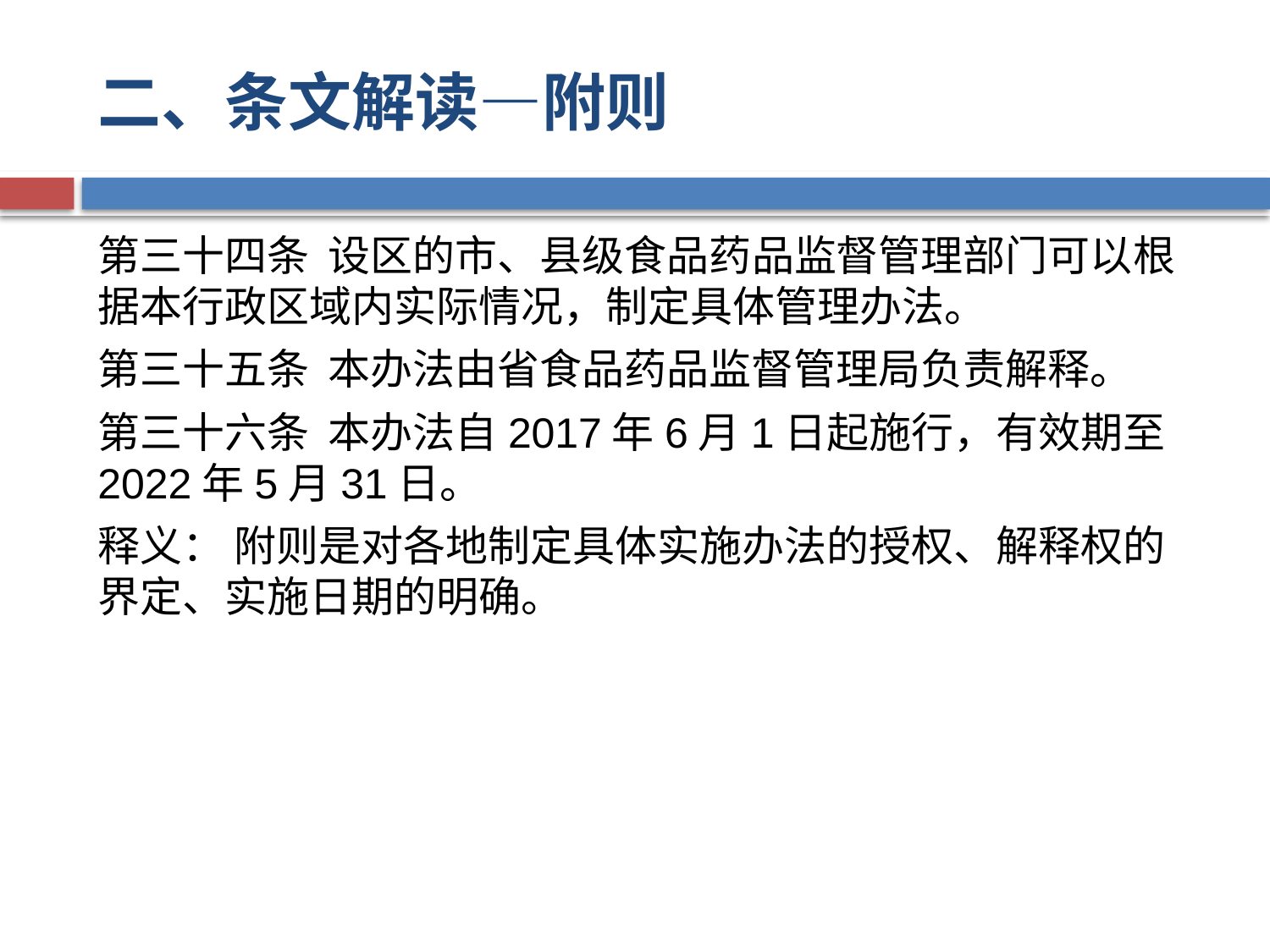

# 二、条文解读—附则
第三十四条  设区的市、县级食品药品监督管理部门可以根据本行政区域内实际情况，制定具体管理办法。
第三十五条  本办法由省食品药品监督管理局负责解释。
第三十六条  本办法自2017年6月1日起施行，有效期至2022年5月31日。
释义： 附则是对各地制定具体实施办法的授权、解释权的界定、实施日期的明确。